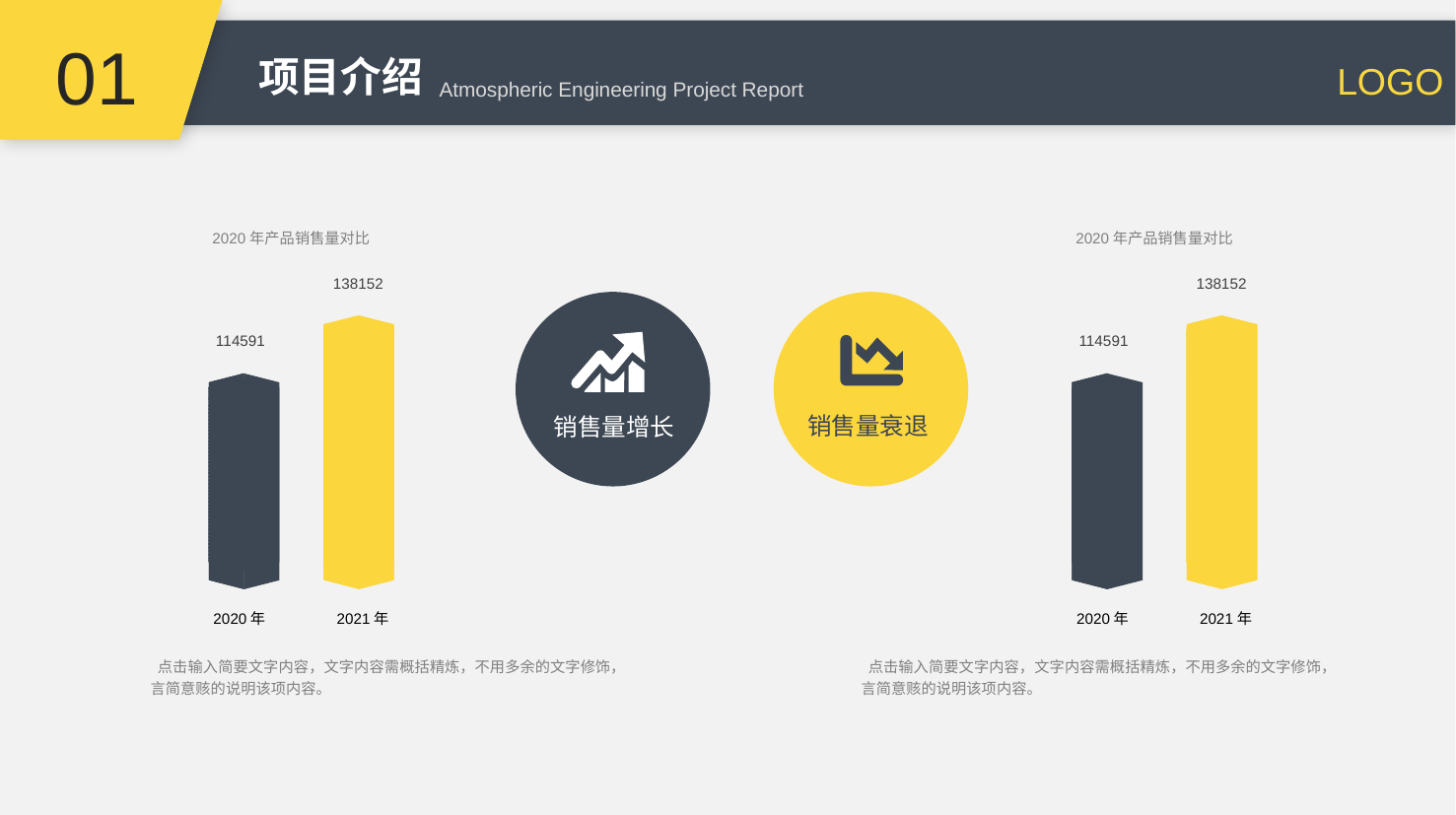

01
项目介绍
Atmospheric Engineering Project Report
2020年产品销售量对比
2020年产品销售量对比
138152
138152

销售量增长

销售量衰退

114591
114591

2020年
2021年
2020年
2021年
 点击输入简要文字内容，文字内容需概括精炼，不用多余的文字修饰，言简意赅的说明该项内容。
 点击输入简要文字内容，文字内容需概括精炼，不用多余的文字修饰，言简意赅的说明该项内容。